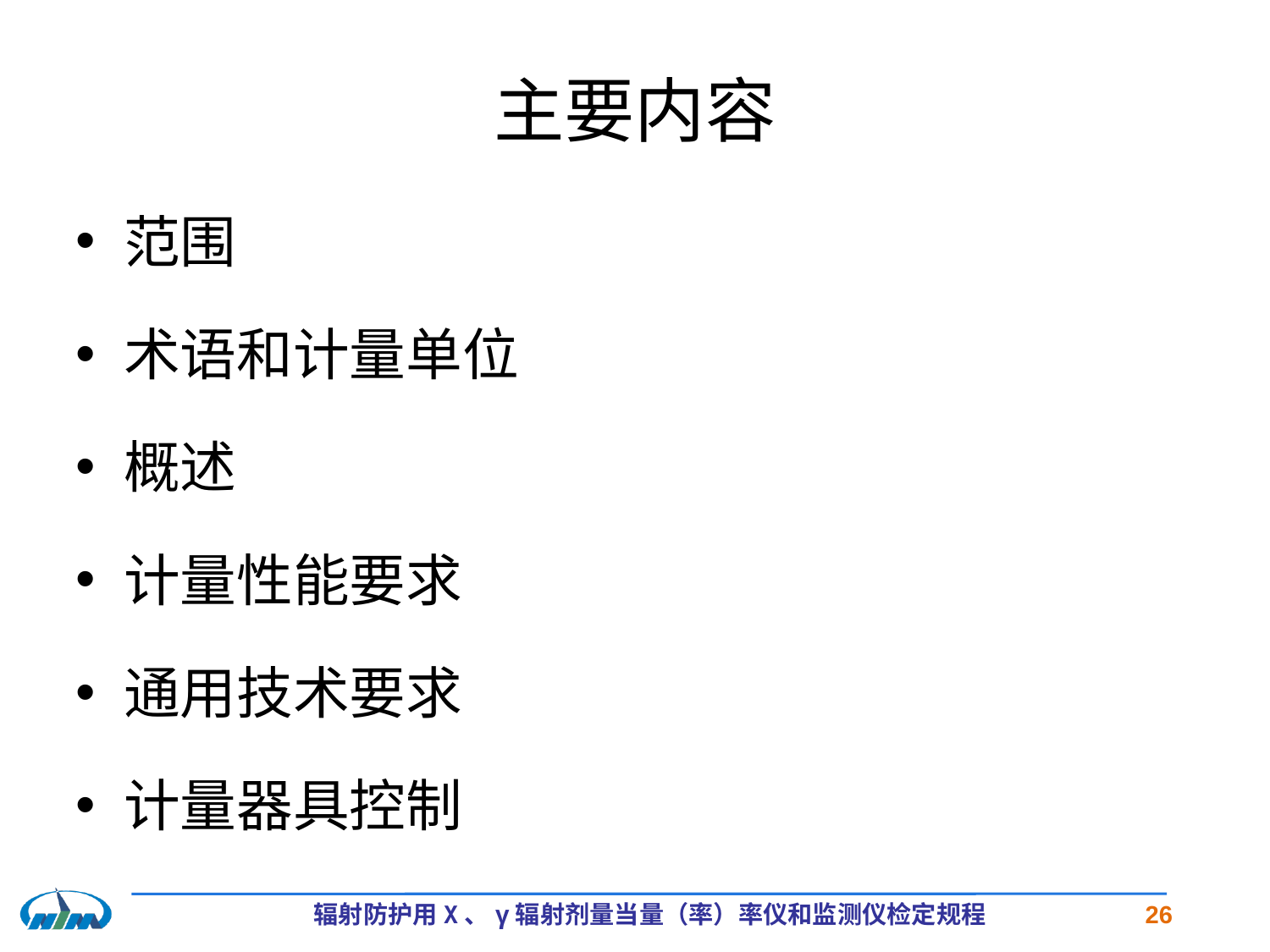

# 主要内容
范围
术语和计量单位
概述
计量性能要求
通用技术要求
计量器具控制